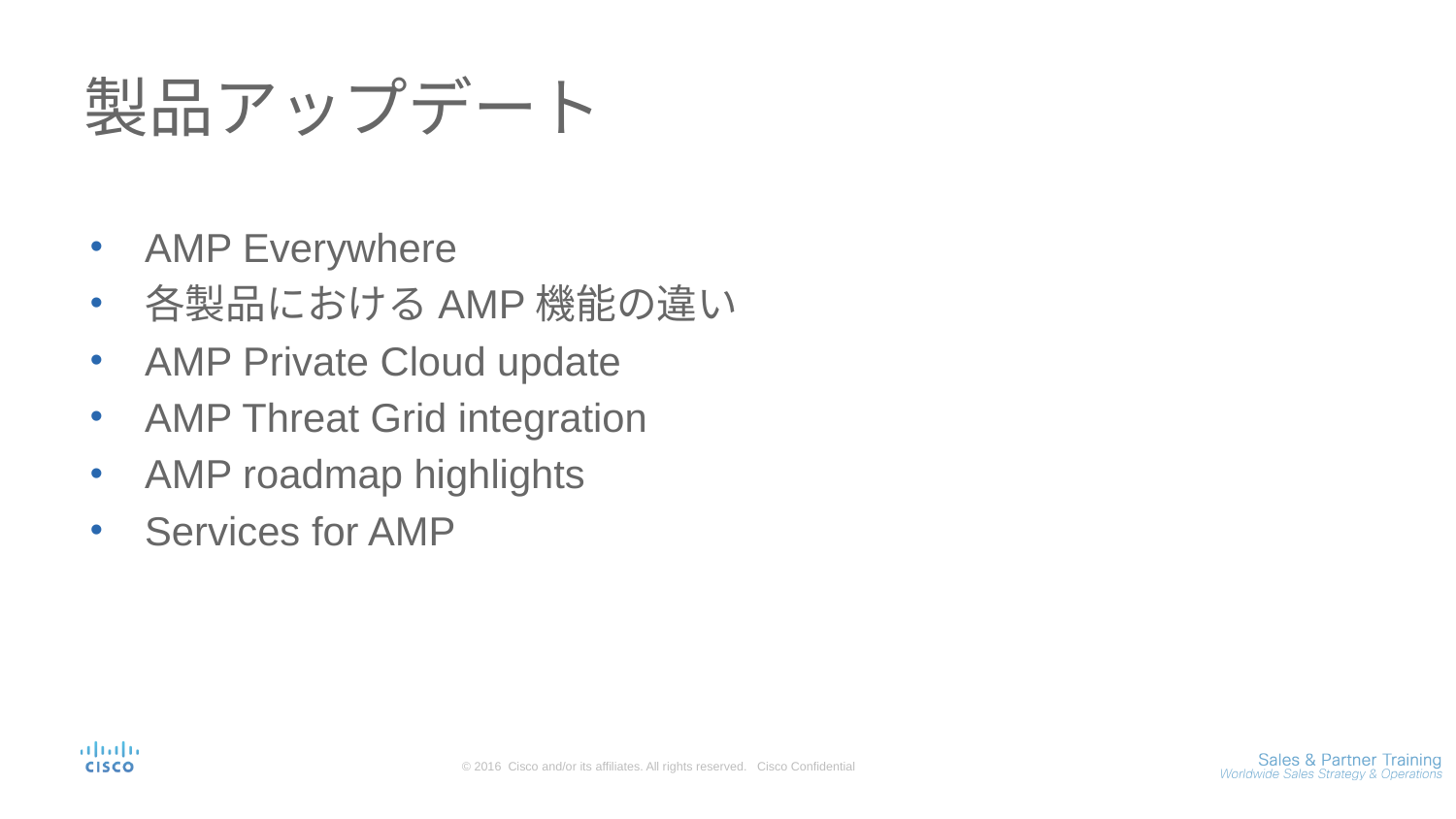

# 製品アップデート
AMP Everywhere
各製品におけるAMP機能の違い
AMP Private Cloud update
AMP Threat Grid integration
AMP roadmap highlights
Services for AMP